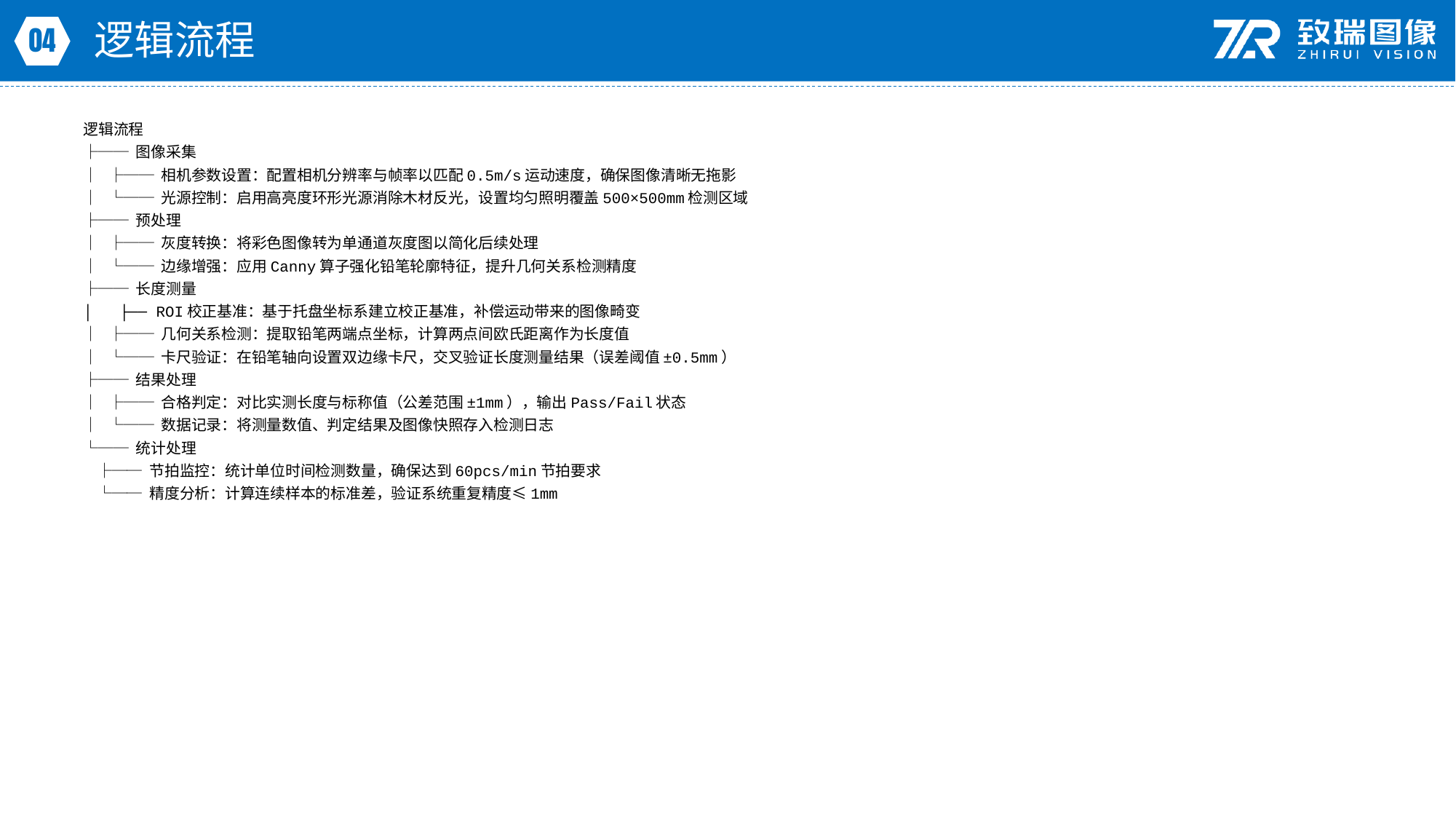

逻辑流程
04

逻辑流程
├── 图像采集
│   ├── 相机参数设置：配置相机分辨率与帧率以匹配0.5m/s运动速度，确保图像清晰无拖影
│   └── 光源控制：启用高亮度环形光源消除木材反光，设置均匀照明覆盖500×500mm检测区域
├── 预处理
│   ├── 灰度转换：将彩色图像转为单通道灰度图以简化后续处理
│   └── 边缘增强：应用Canny算子强化铅笔轮廓特征，提升几何关系检测精度
├── 长度测量
│   ├── ROI校正基准：基于托盘坐标系建立校正基准，补偿运动带来的图像畸变
│   ├── 几何关系检测：提取铅笔两端点坐标，计算两点间欧氏距离作为长度值
│   └── 卡尺验证：在铅笔轴向设置双边缘卡尺，交叉验证长度测量结果（误差阈值±0.5mm）
├── 结果处理
│   ├── 合格判定：对比实测长度与标称值（公差范围±1mm），输出Pass/Fail状态
│   └── 数据记录：将测量数值、判定结果及图像快照存入检测日志
└── 统计处理
    ├── 节拍监控：统计单位时间检测数量，确保达到60pcs/min节拍要求
    └── 精度分析：计算连续样本的标准差，验证系统重复精度≤1mm